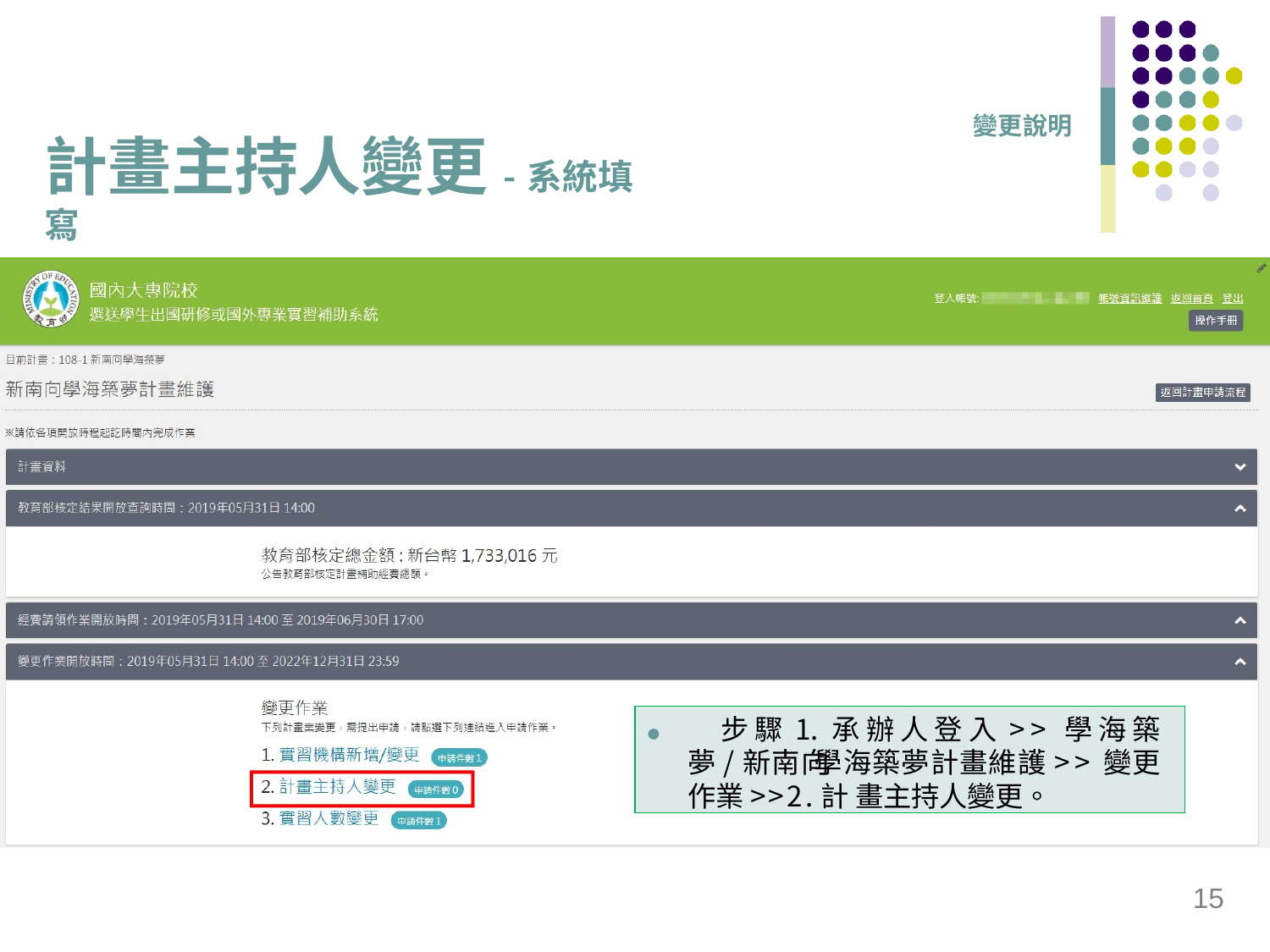

變更說明
# 計畫主持人變更-系統填寫

⚫ 步驟1.承辦人登入>>學海築夢/新南向 學海築夢計畫維護>>變更作業>>2.計 畫主持人變更。
15